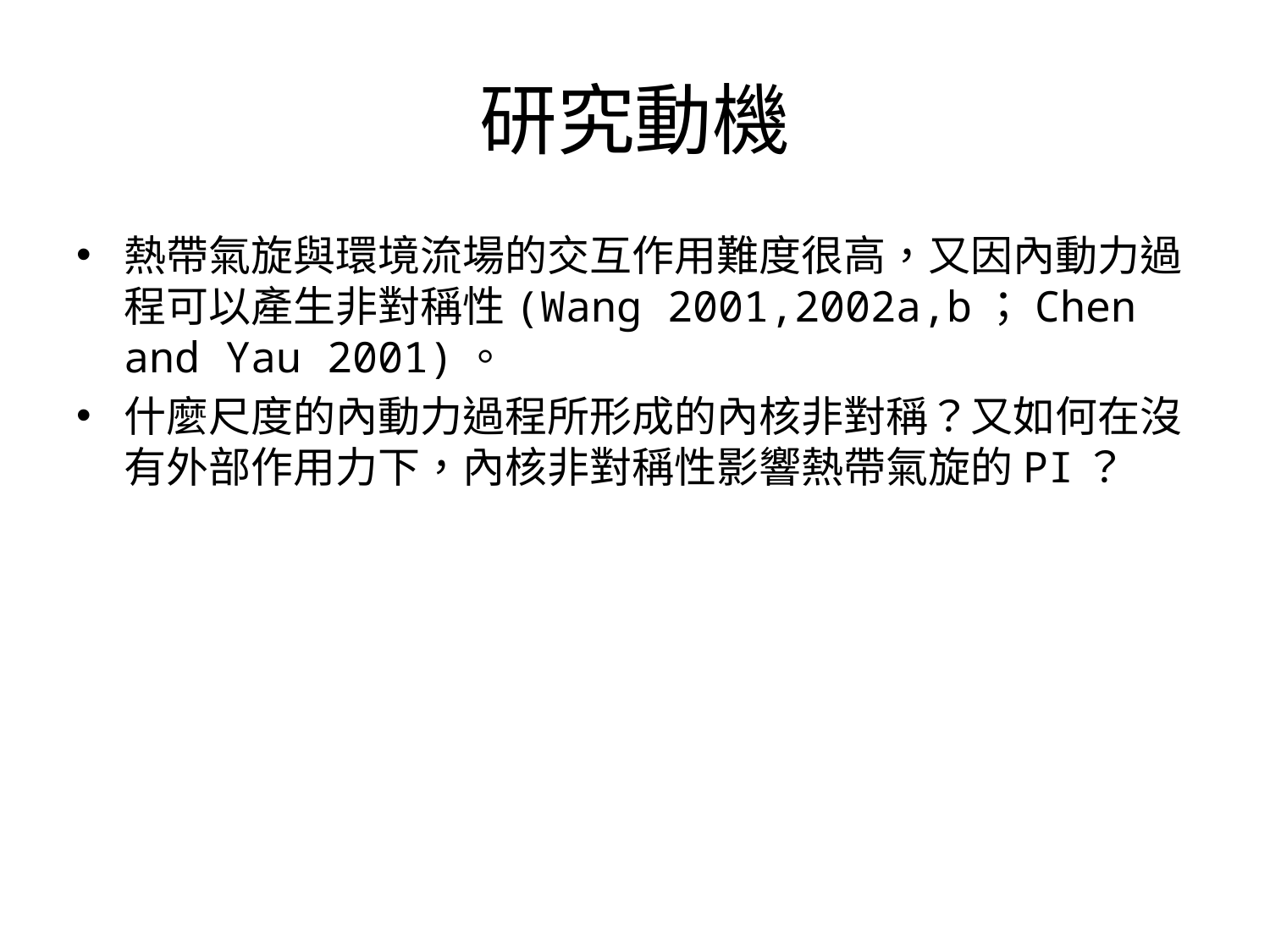

# 研究動機
熱帶氣旋與環境流場的交互作用難度很高，又因內動力過程可以產生非對稱性(Wang 2001,2002a,b；Chen and Yau 2001)。
什麼尺度的內動力過程所形成的內核非對稱？又如何在沒有外部作用力下，內核非對稱性影響熱帶氣旋的PI？